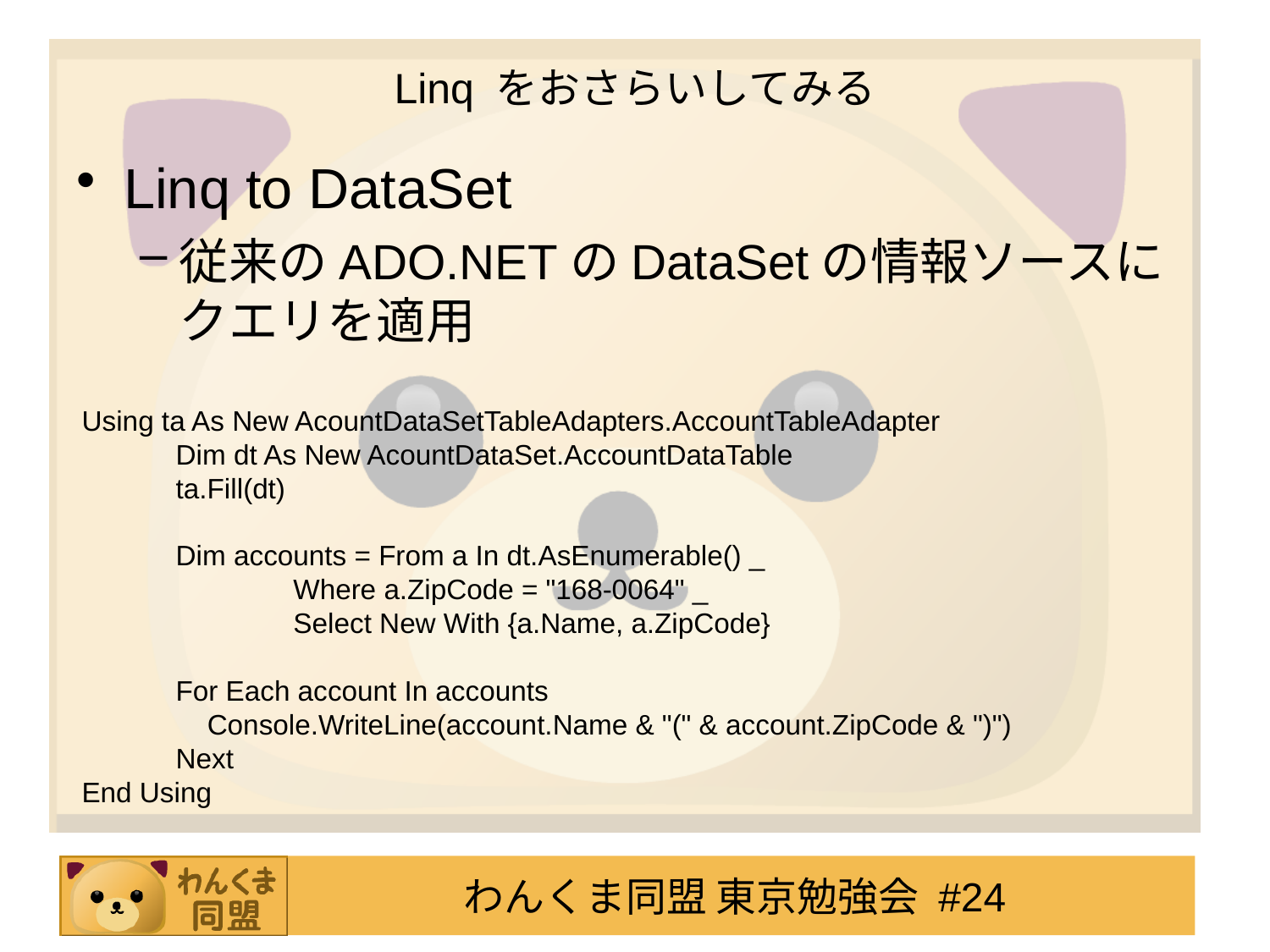

# Linq をおさらいしてみる
Linq to DataSet
従来のADO.NETのDataSetの情報ソースにクエリを適用

Using ta As New AcountDataSetTableAdapters.AccountTableAdapter
            Dim dt As New AcountDataSet.AccountDataTable
            ta.Fill(dt)

            Dim accounts = From a In dt.AsEnumerable() _
                           Where a.ZipCode = "168-0064" _
                           Select New With {a.Name, a.ZipCode}

            For Each account In accounts
                Console.WriteLine(account.Name & "(" & account.ZipCode & ")")
            Next
End Using